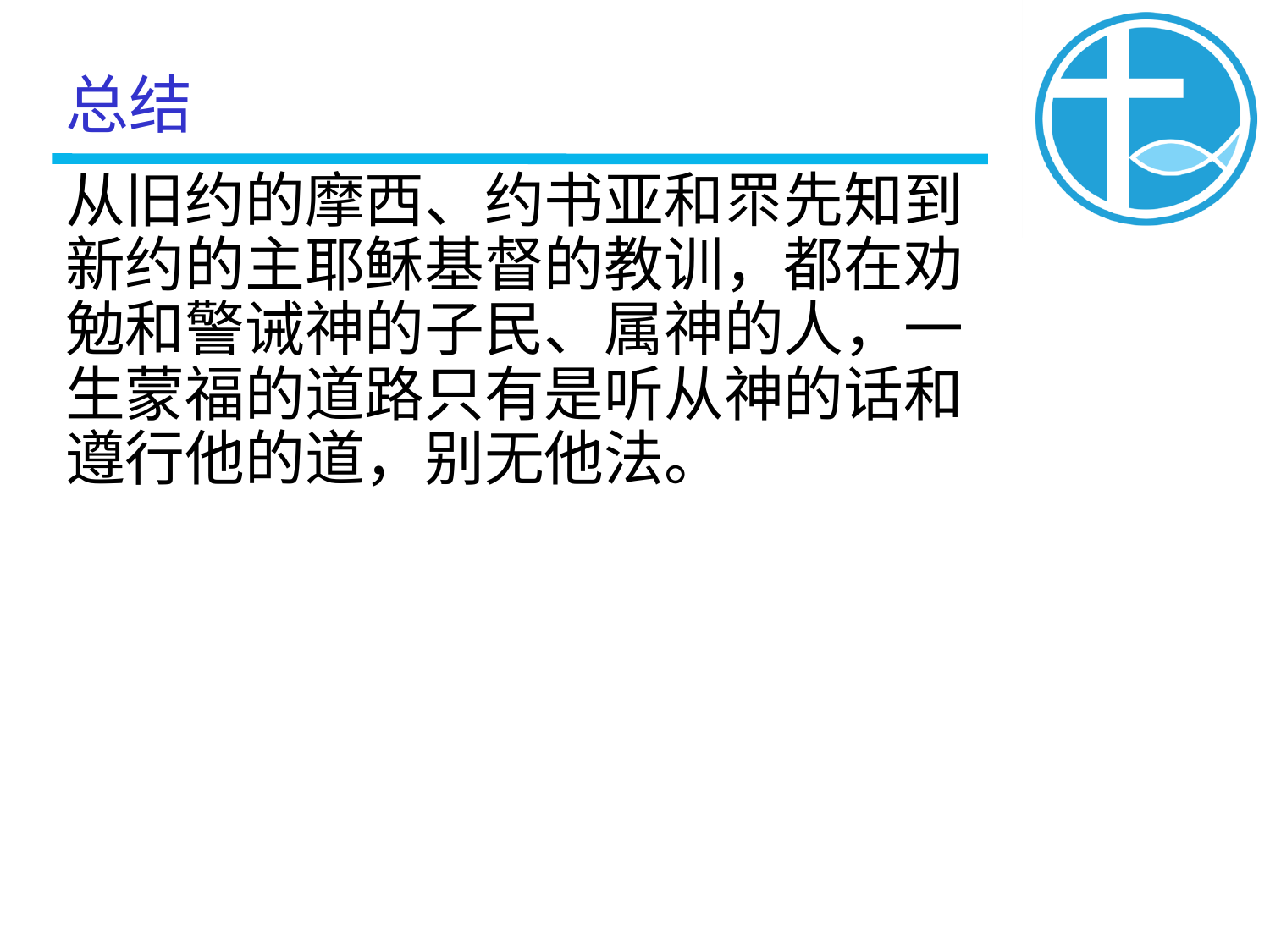

总结
从旧约的摩西、约书亚和眔先知到新约的主耶稣基督的教训，都在劝勉和警诫神的子民、属神的人，一生蒙福的道路只有是听从神的话和遵行他的道，别无他法。